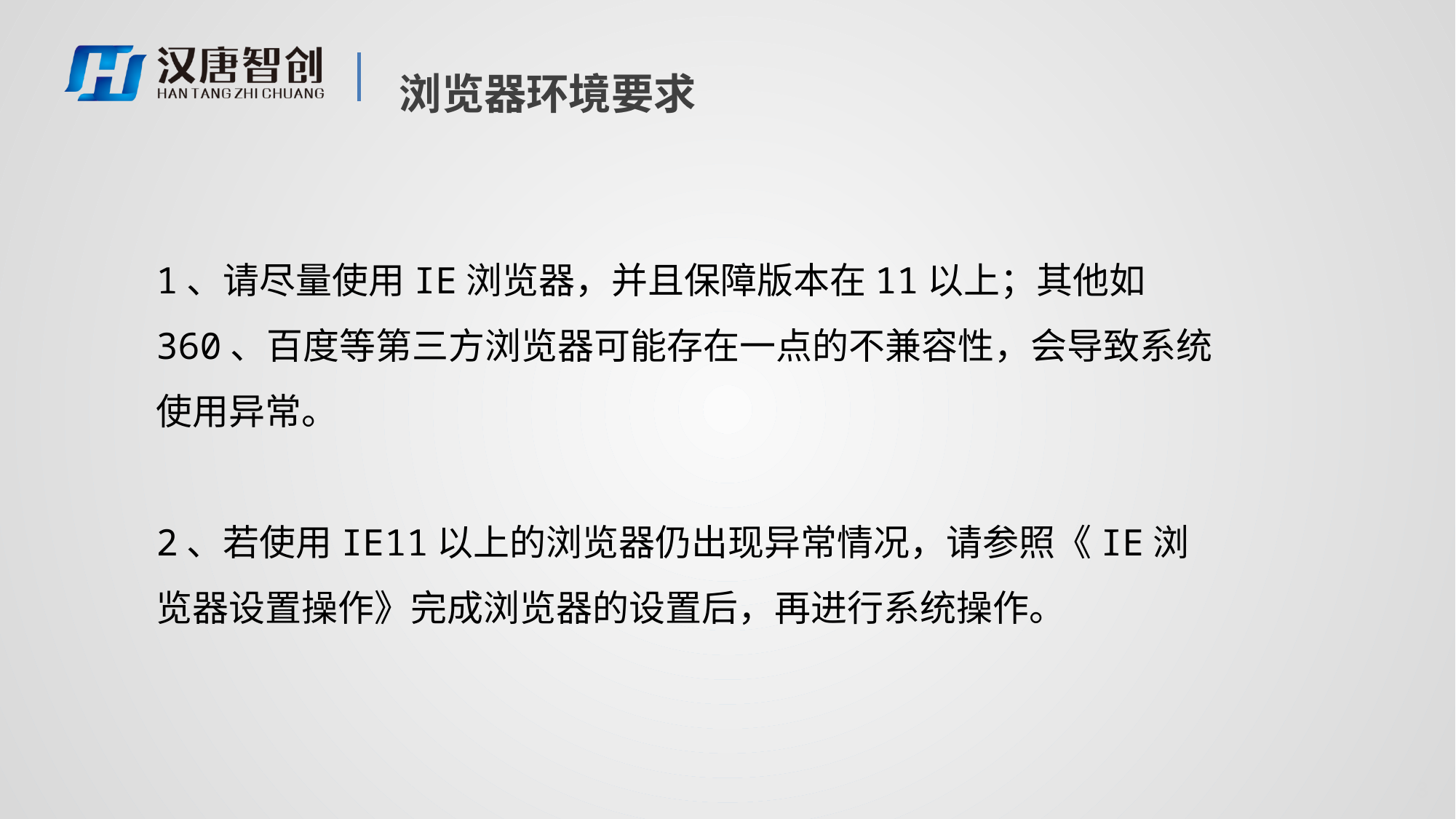

浏览器环境要求
1、请尽量使用IE浏览器，并且保障版本在11以上；其他如360、百度等第三方浏览器可能存在一点的不兼容性，会导致系统使用异常。

2、若使用IE11以上的浏览器仍出现异常情况，请参照《IE浏览器设置操作》完成浏览器的设置后，再进行系统操作。